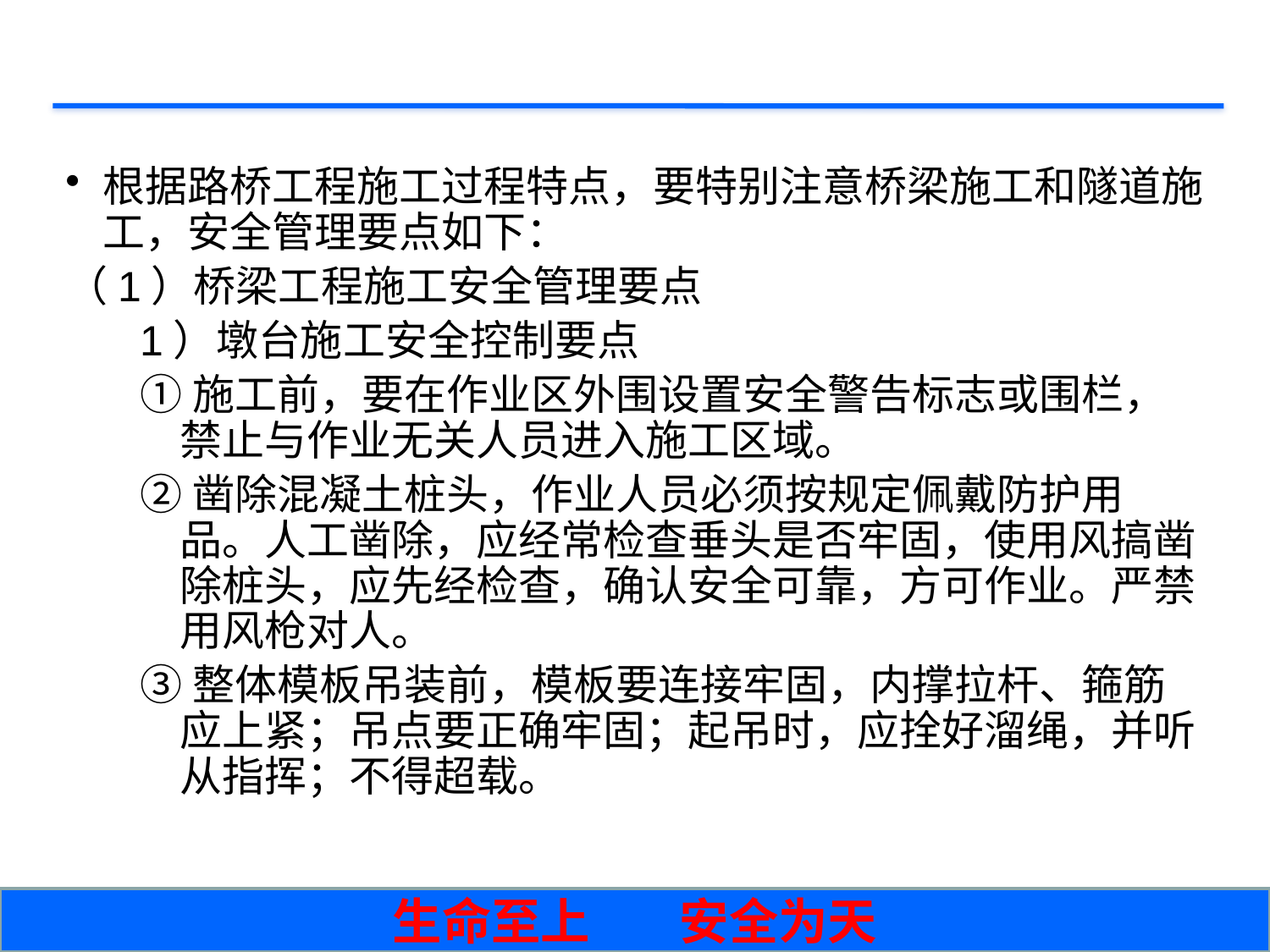

根据路桥工程施工过程特点，要特别注意桥梁施工和隧道施工，安全管理要点如下：
（1）桥梁工程施工安全管理要点
1）墩台施工安全控制要点
①施工前，要在作业区外围设置安全警告标志或围栏，禁止与作业无关人员进入施工区域。
②凿除混凝土桩头，作业人员必须按规定佩戴防护用品。人工凿除，应经常检查垂头是否牢固，使用风搞凿除桩头，应先经检查，确认安全可靠，方可作业。严禁用风枪对人。
③整体模板吊装前，模板要连接牢固，内撑拉杆、箍筋应上紧；吊点要正确牢固；起吊时，应拴好溜绳，并听从指挥；不得超载。